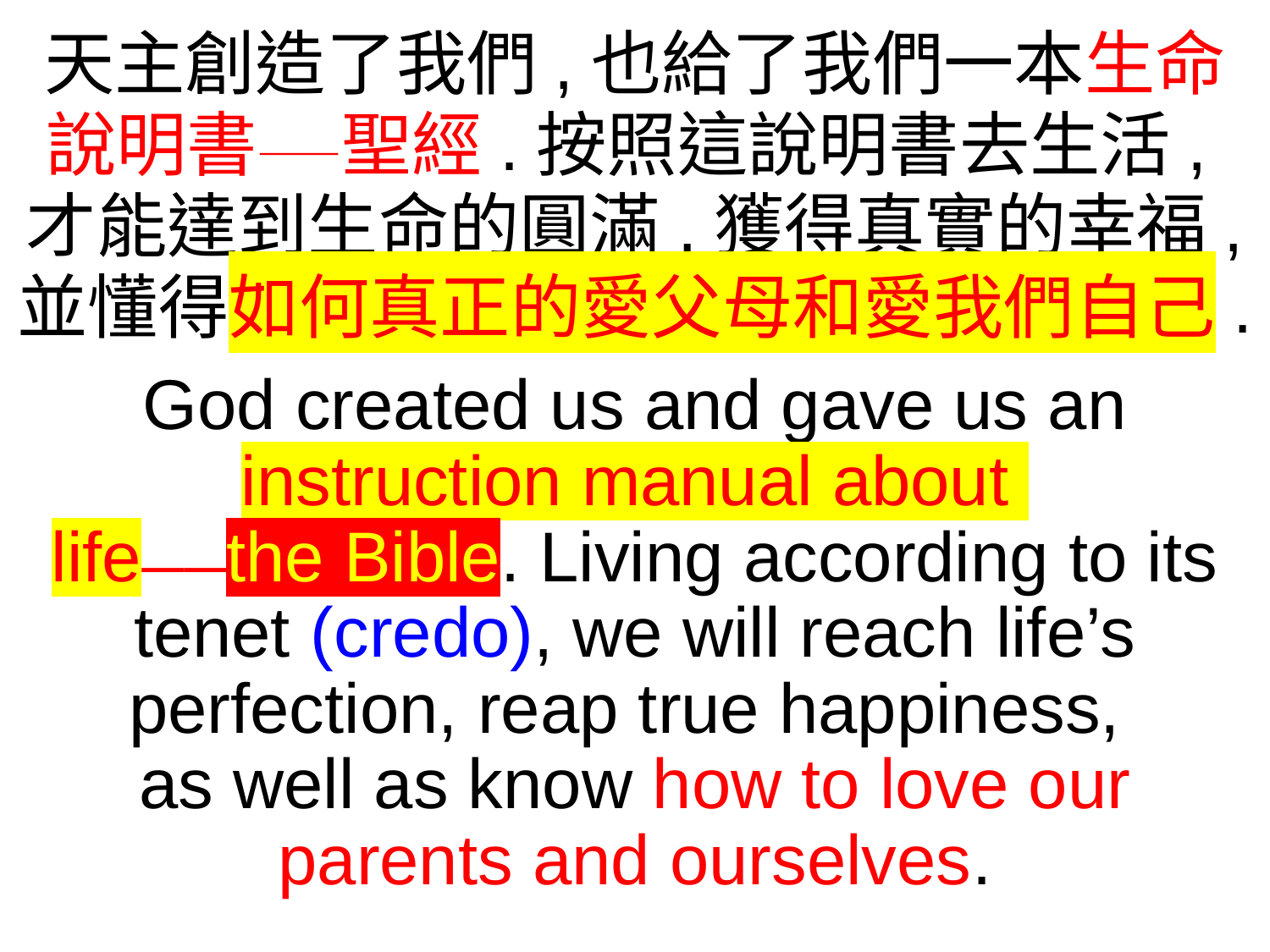

天主創造了我們,也給了我們一本生命
說明書——聖經.按照這說明書去生活,才能達到生命的圓滿,獲得真實的幸福,
並懂得如何真正的愛父母和愛我們自己.
God created us and gave us an instruction manual about
life——the Bible. Living according to its tenet (credo), we will reach life’s perfection, reap true happiness,
as well as know how to love our parents and ourselves.